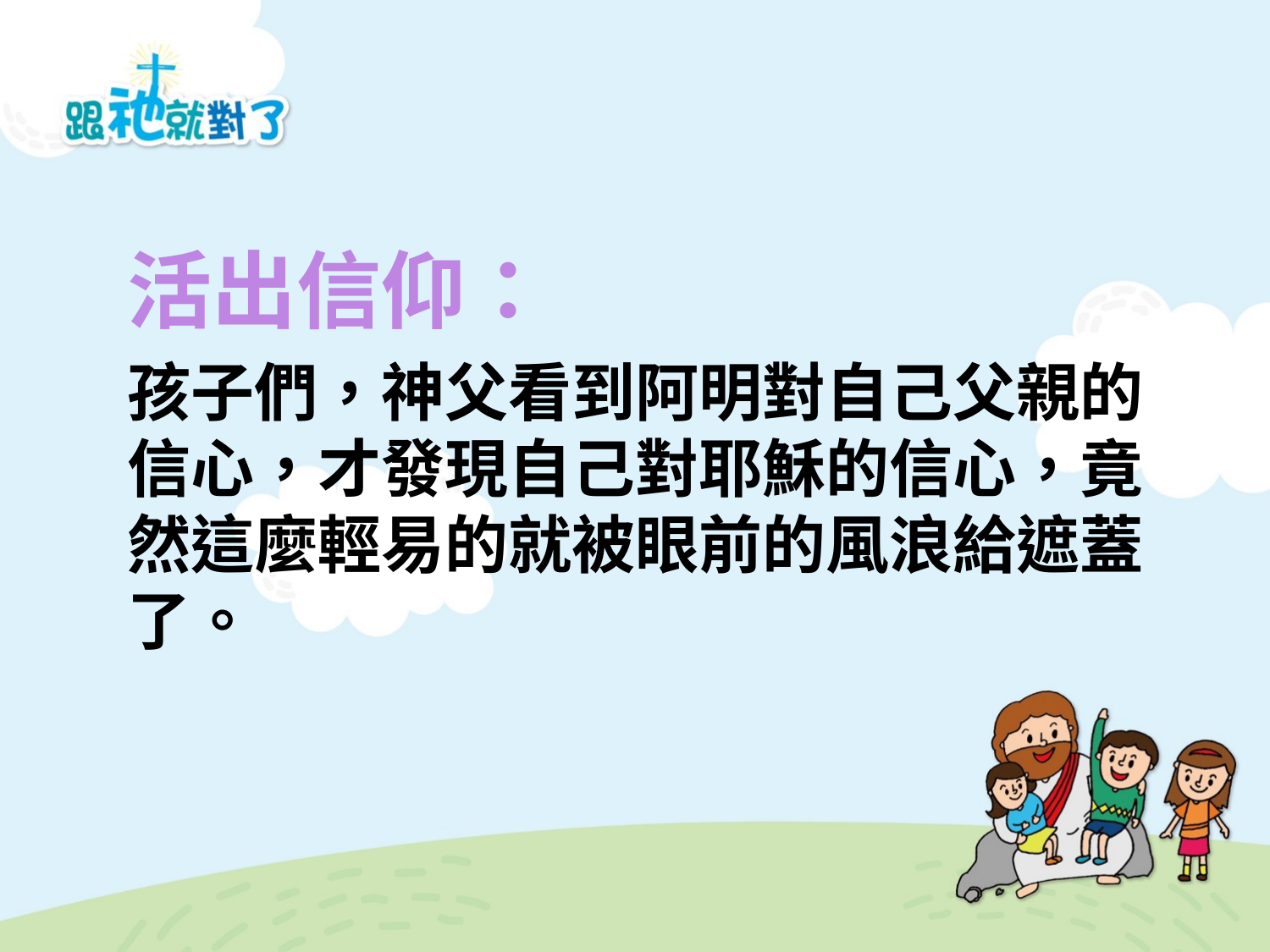

活出信仰：
孩子們，神父看到阿明對自己父親的信心，才發現自己對耶穌的信心，竟然這麼輕易的就被眼前的風浪給遮蓋了。